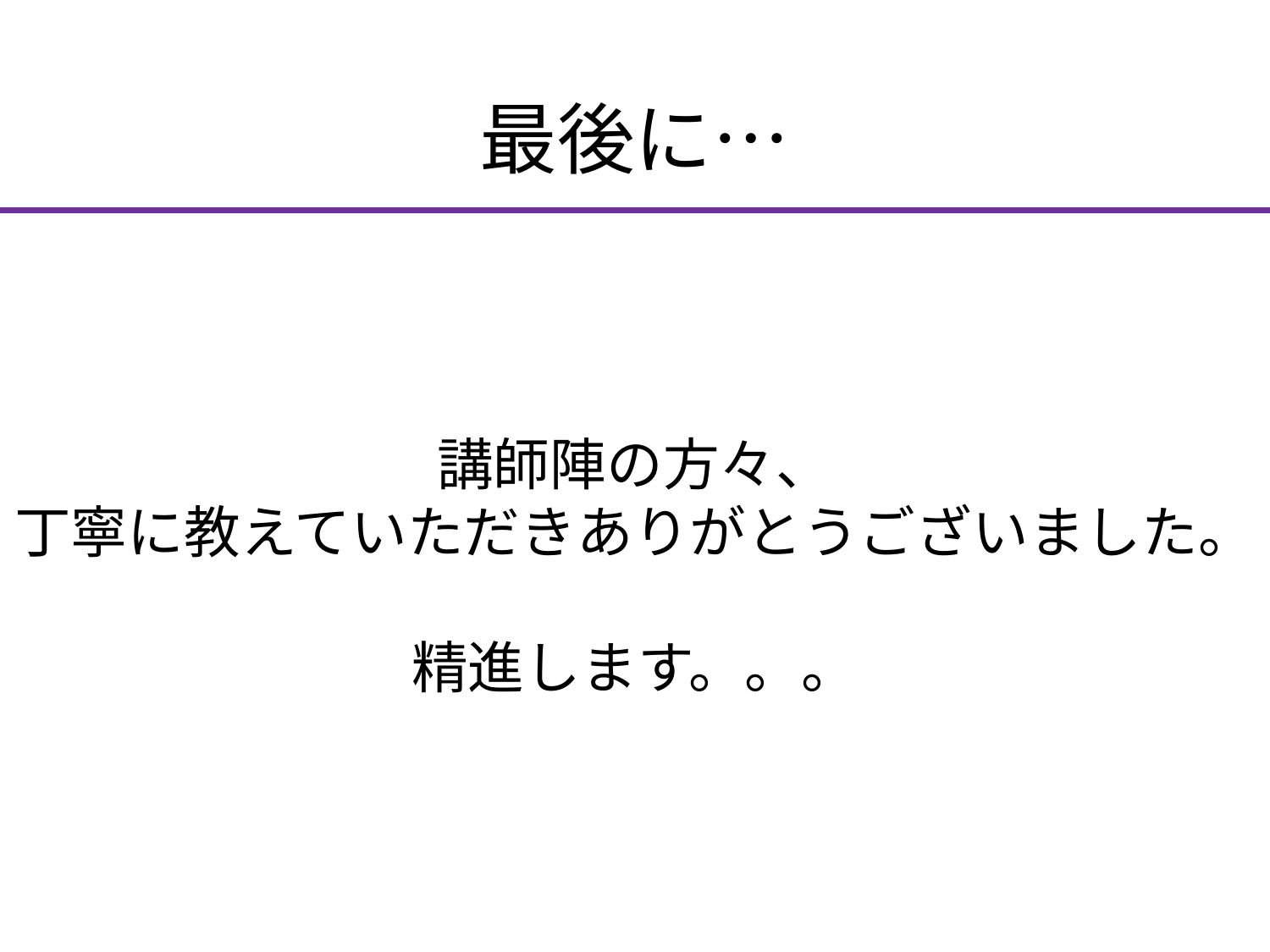

# 最後に…
講師陣の方々、
丁寧に教えていただきありがとうございました。
精進します。。。